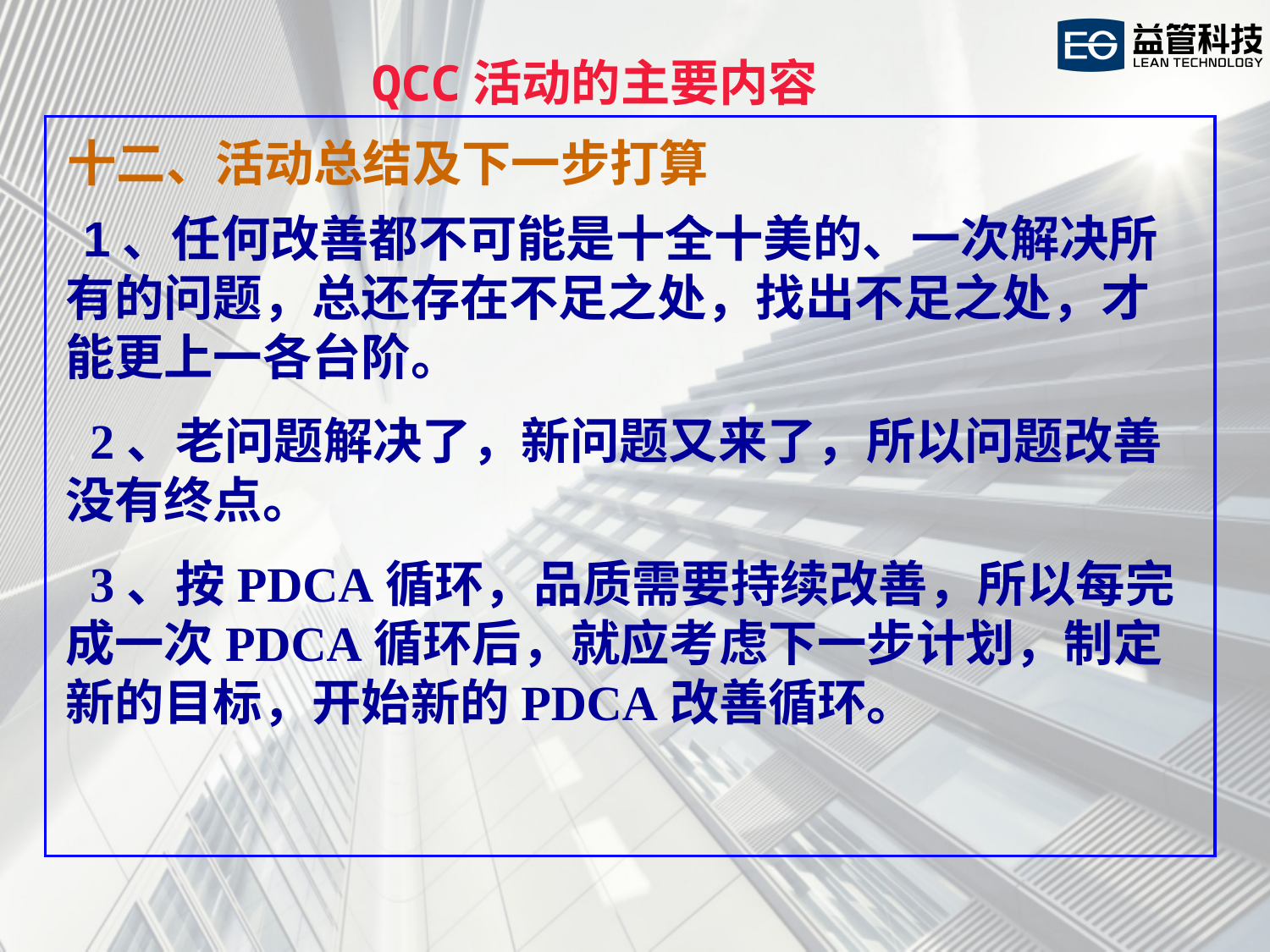

QCC活动的主要内容

十二、活动总结及下一步打算
  1、任何改善都不可能是十全十美的、一次解决所有的问题，总还存在不足之处，找出不足之处，才能更上一各台阶。
  2、老问题解决了，新问题又来了，所以问题改善没有终点。
  3、按PDCA循环，品质需要持续改善，所以每完成一次PDCA循环后，就应考虑下一步计划，制定新的目标，开始新的PDCA改善循环。